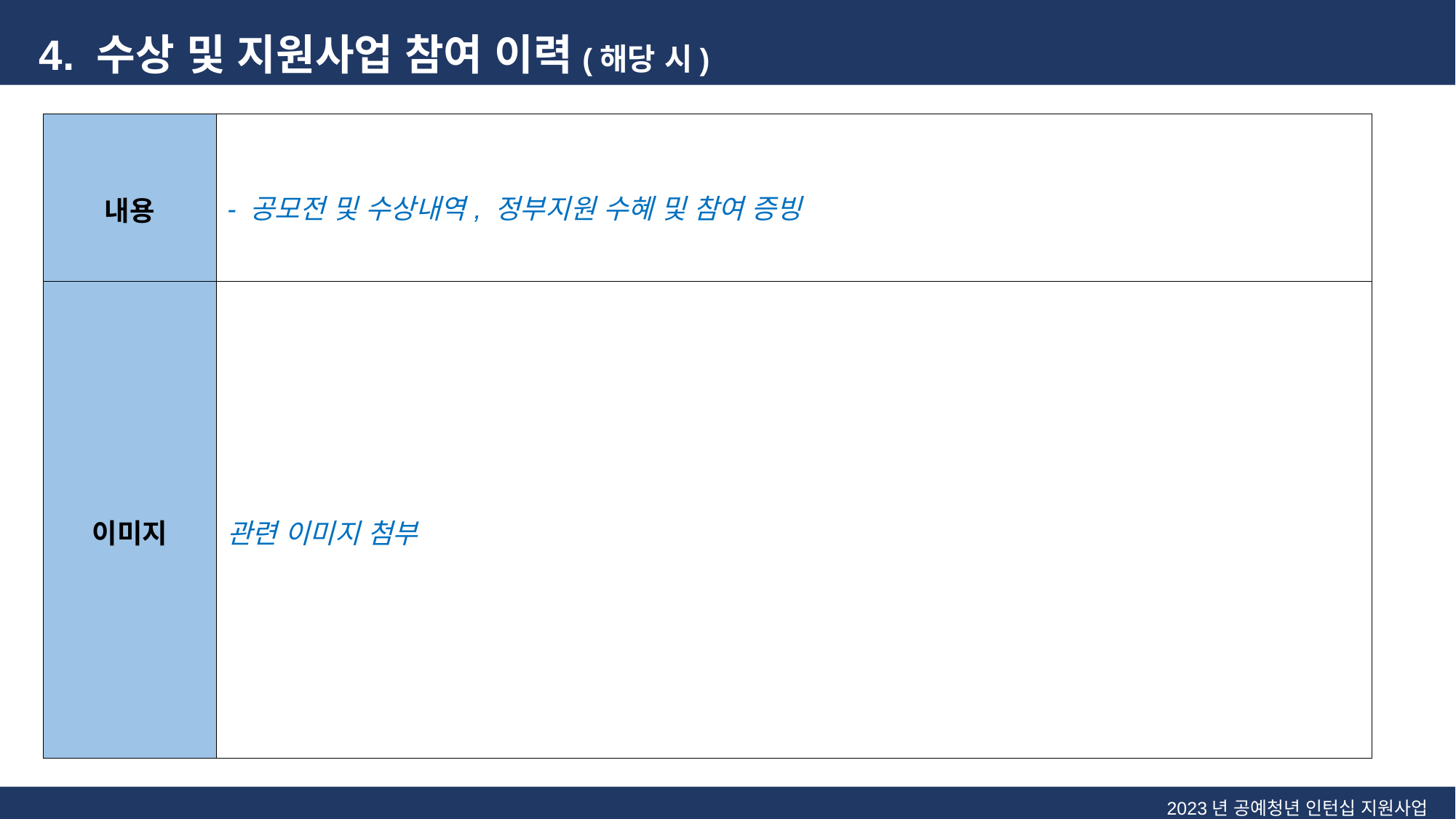

4. 수상 및 지원사업 참여 이력(해당 시)
| 내용 | - 공모전 및 수상내역, 정부지원 수혜 및 참여 증빙 |
| --- | --- |
| 이미지 | 관련 이미지 첨부 |

2023년 공예청년 인턴십 지원사업